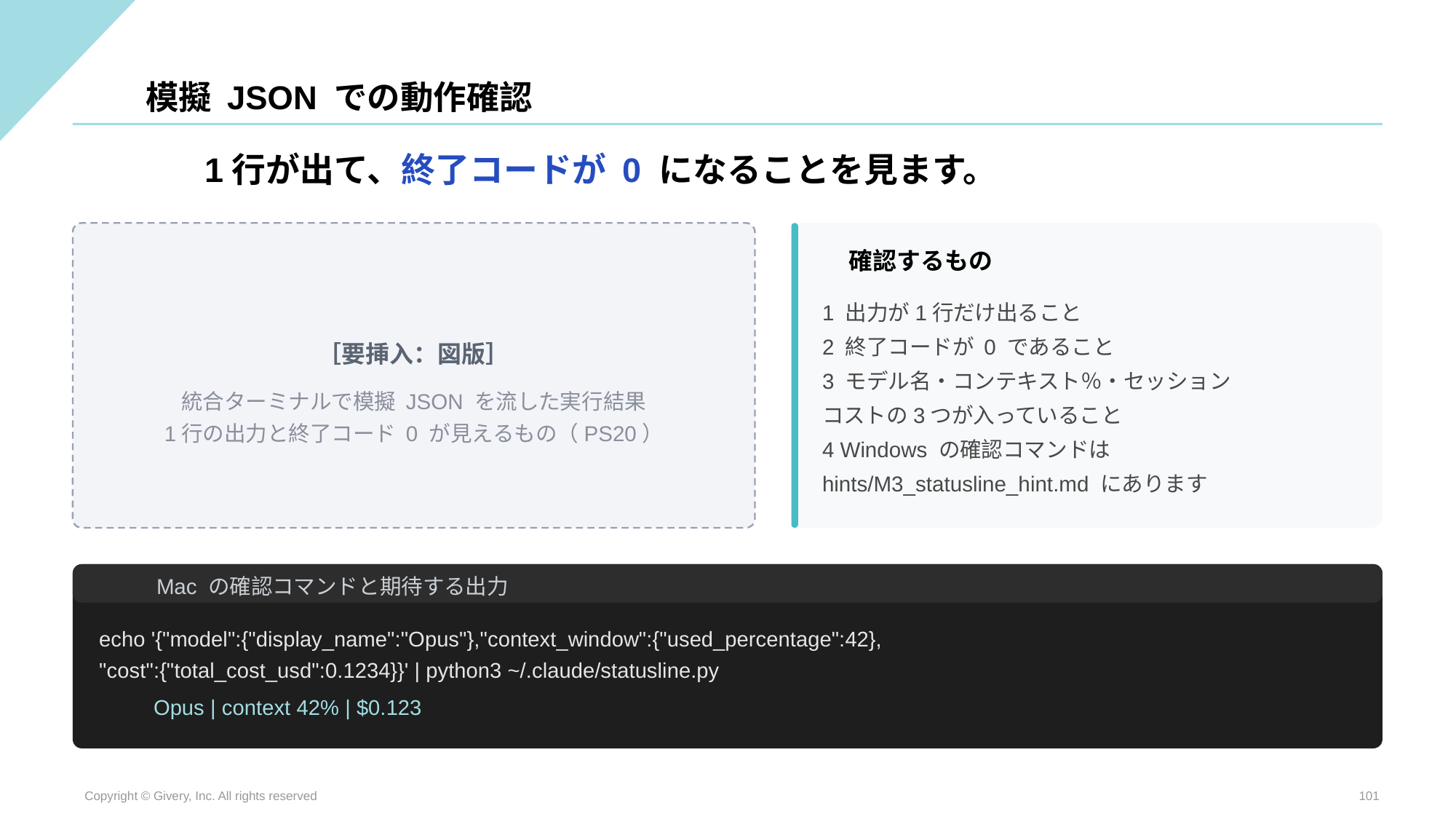

模擬 JSON での動作確認

1行が出て、終了コードが 0 になることを見ます。

確認するもの
1 出力が1行だけ出ること
2 終了コードが 0 であること
3 モデル名・コンテキスト％・セッション
コストの3つが入っていること
4 Windows の確認コマンドは
hints/M3_statusline_hint.md にあります
［要挿入：図版］
統合ターミナルで模擬 JSON を流した実行結果
1行の出力と終了コード 0 が見えるもの（PS20）

Mac の確認コマンドと期待する出力
echo '{"model":{"display_name":"Opus"},"context_window":{"used_percentage":42},
"cost":{"total_cost_usd":0.1234}}' | python3 ~/.claude/statusline.py
Opus | context 42% | $0.123
Copyright © Givery, Inc. All rights reserved
101